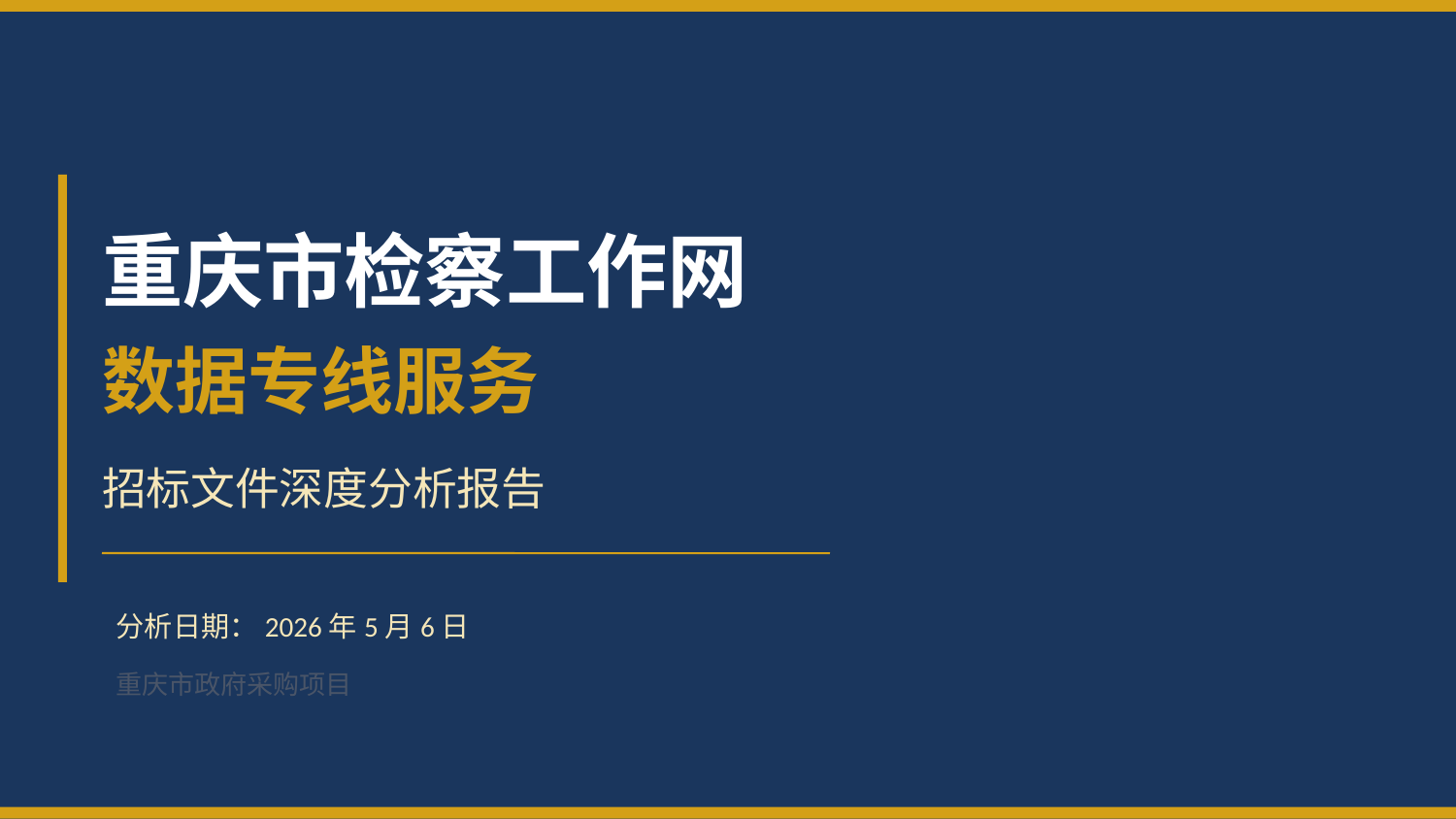

重庆市检察工作网
数据专线服务
招标文件深度分析报告

分析日期：2026年5月6日
重庆市政府采购项目